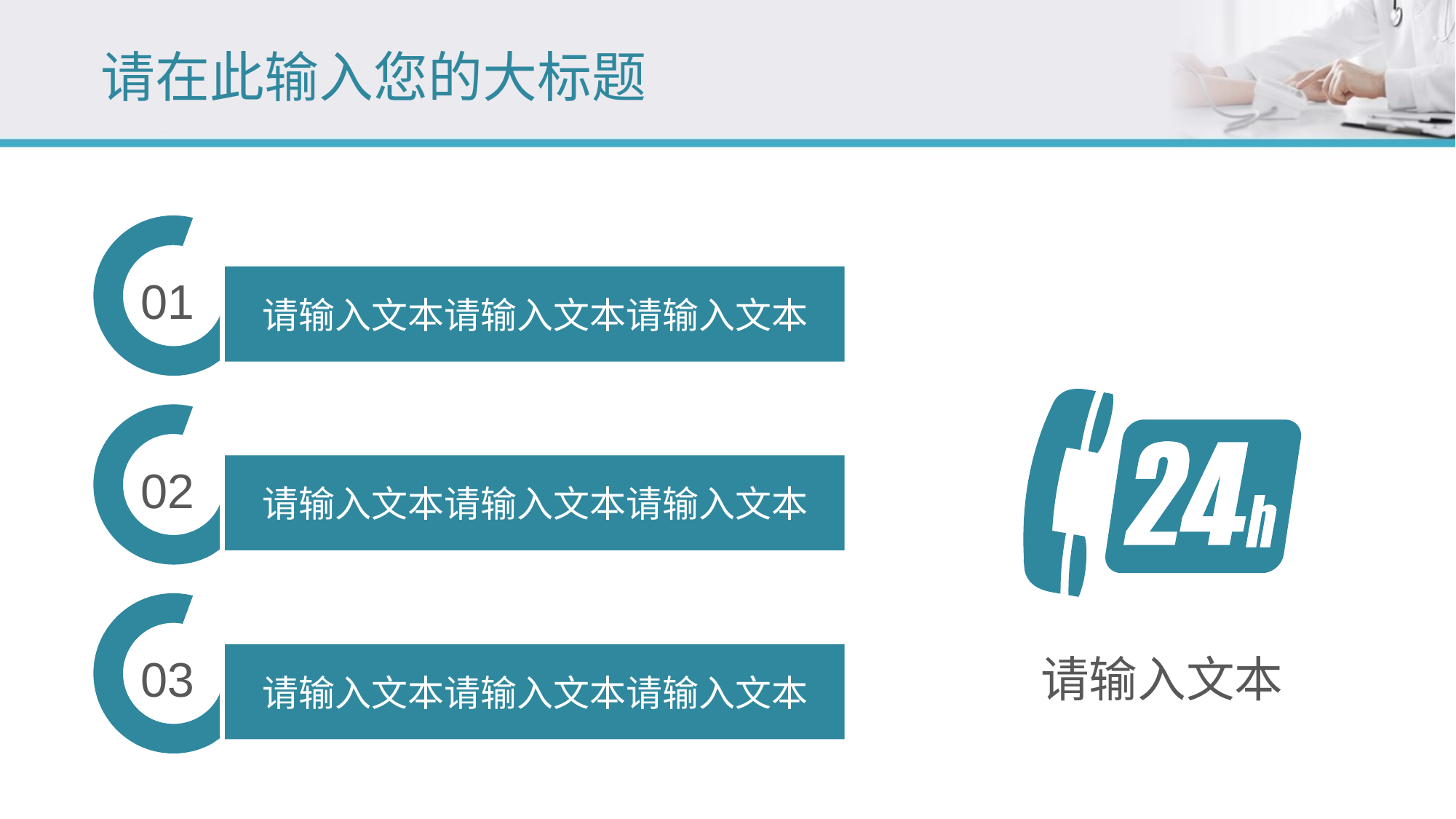

# 请在此输入您的大标题

请输入文本请输入文本请输入文本
01

请输入文本请输入文本请输入文本
02

请输入文本请输入文本请输入文本
03
请输入文本